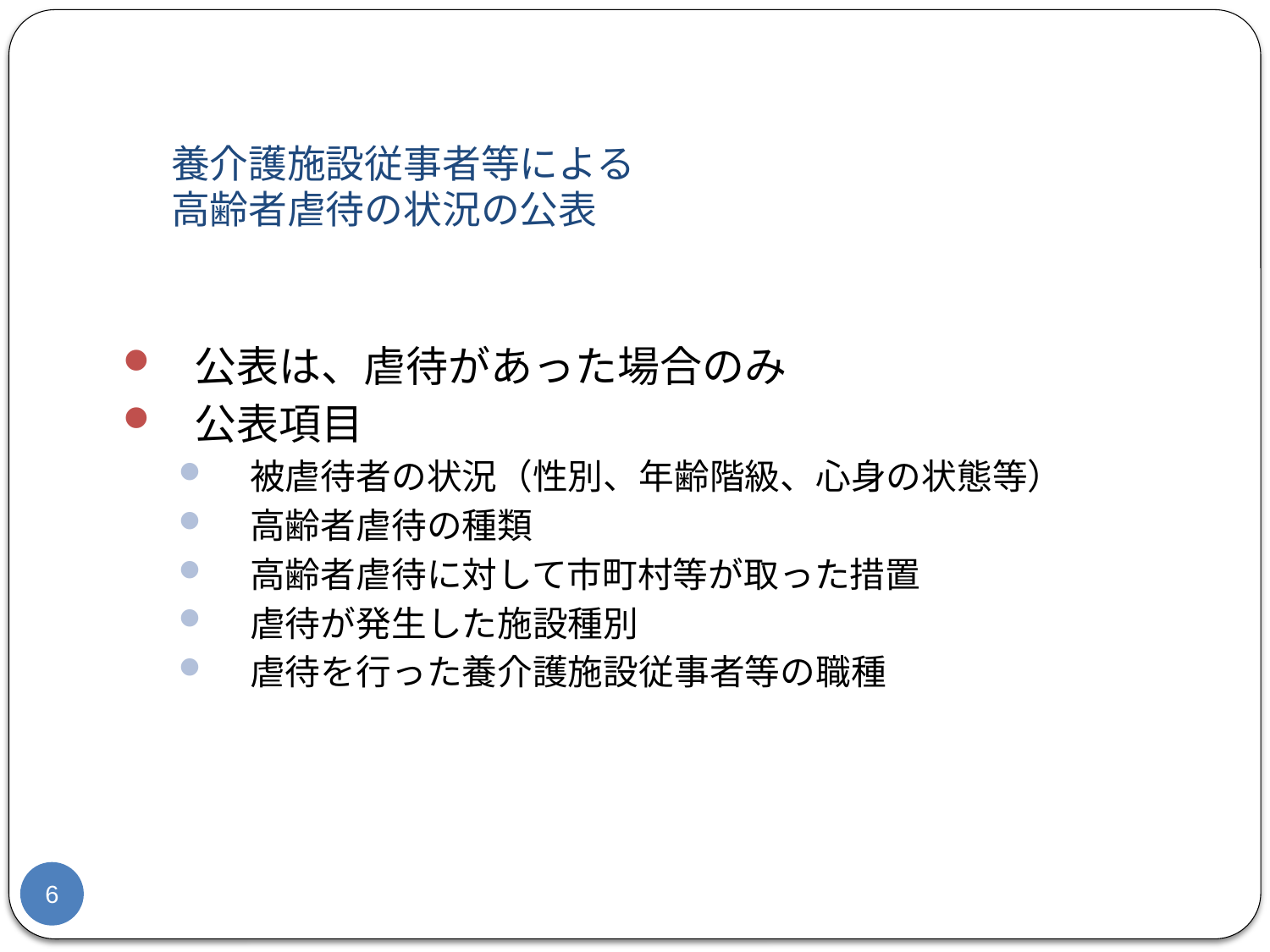

# 養介護施設従事者等による 高齢者虐待の状況の公表

公表は、虐待があった場合のみ
公表項目
被虐待者の状況（性別、年齢階級、心身の状態等）
高齢者虐待の種類
高齢者虐待に対して市町村等が取った措置
虐待が発生した施設種別
虐待を行った養介護施設従事者等の職種

6